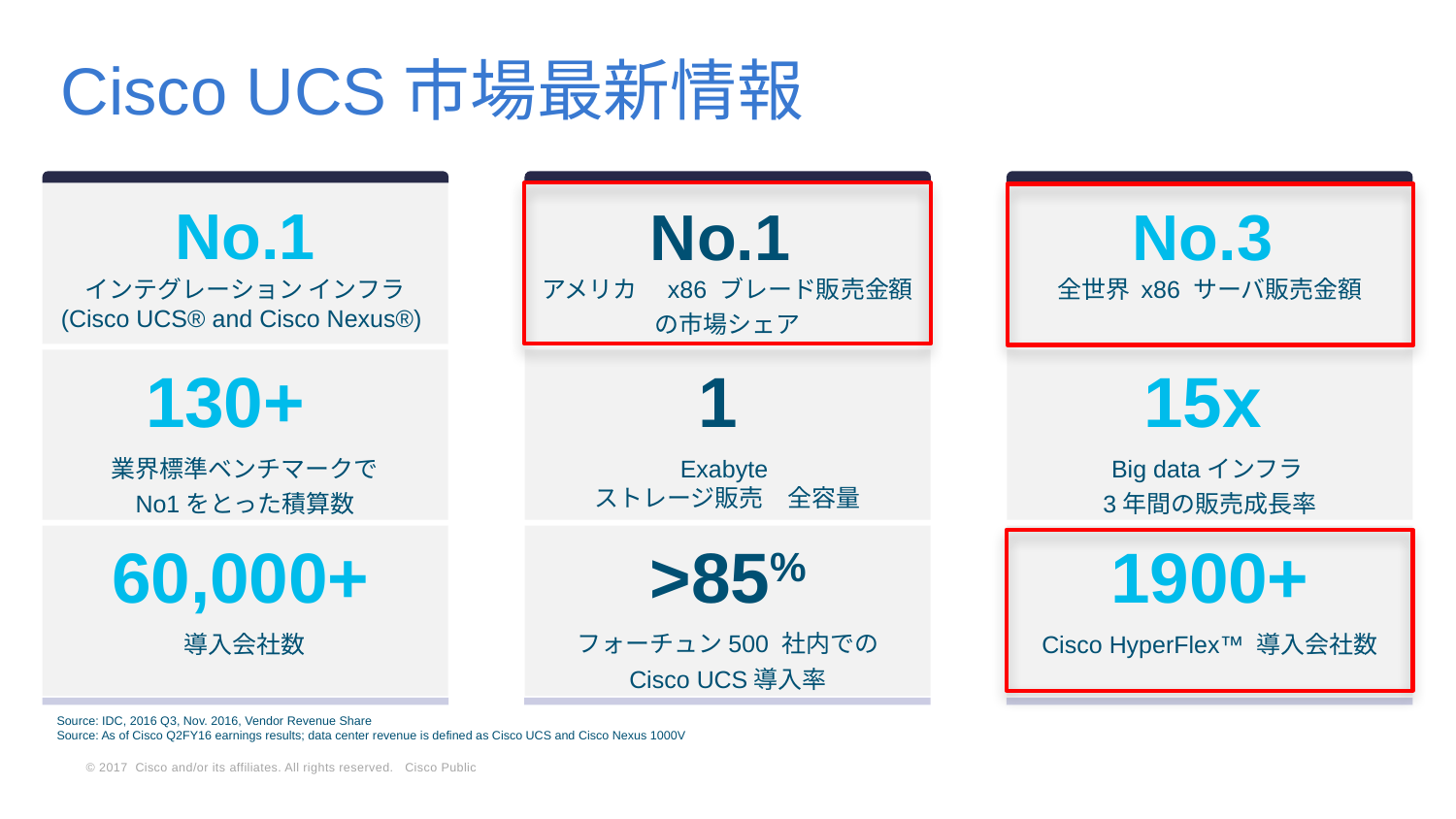

Cisco UCS市場最新情報

No.1
No.1
No.3
インテグレーション インフラ
(Cisco UCS® and Cisco Nexus®)
アメリカ　x86 ブレード販売金額
の市場シェア
全世界 x86 サーバ販売金額
130+
1
15x

業界標準ベンチマークで
No1をとった積算数
Exabyte
ストレージ販売　全容量
Big dataインフラ
3年間の販売成長率
60,000+
>85%
1900+

導入会社数
フォーチュン500 社内での
Cisco UCS導入率
Cisco HyperFlex™ 導入会社数

Source: IDC, 2016 Q3, Nov. 2016, Vendor Revenue Share
Source: As of Cisco Q2FY16 earnings results; data center revenue is defined as Cisco UCS and Cisco Nexus 1000V